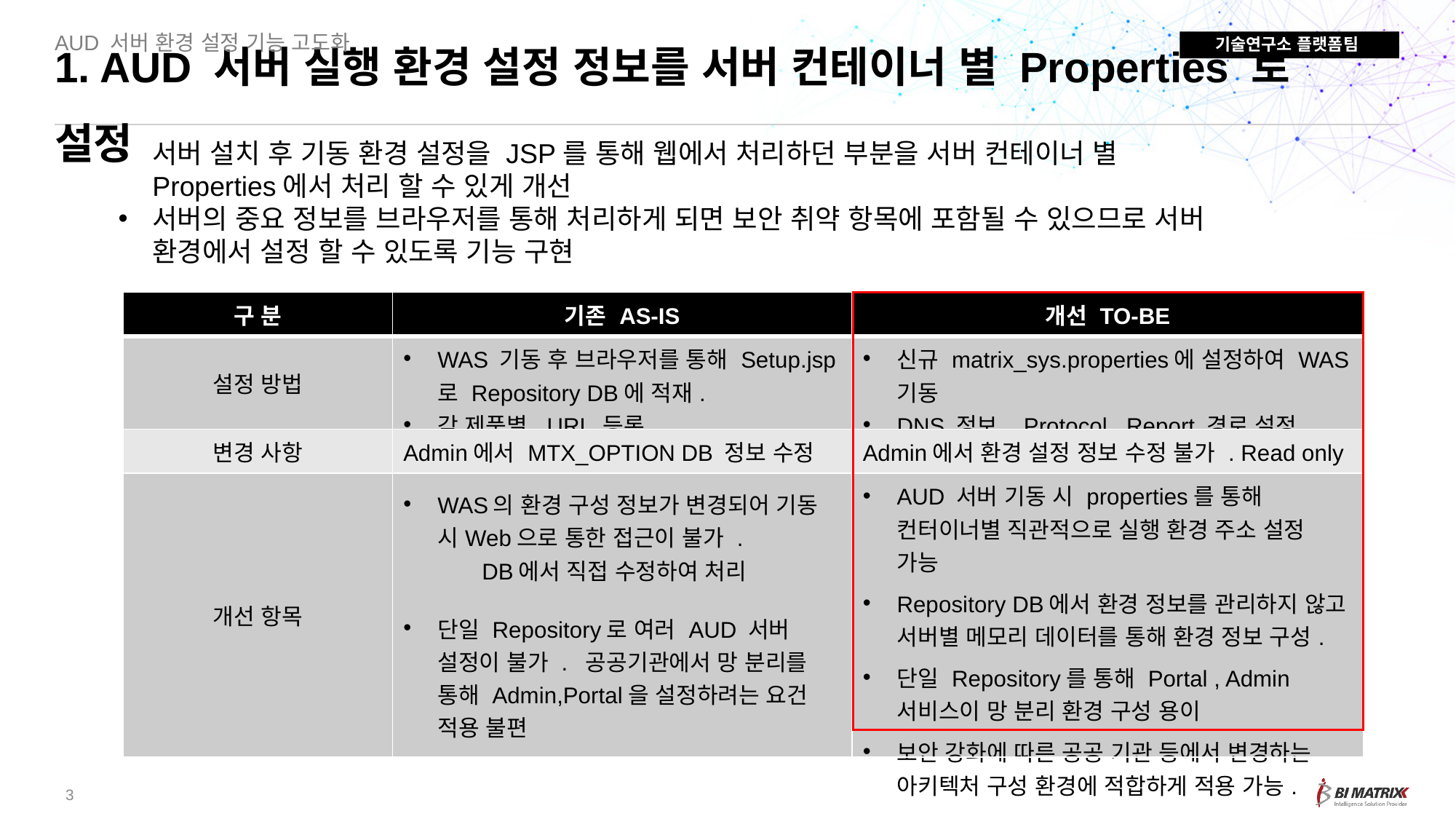

AUD 서버 환경 설정 기능 고도화
기술연구소 플랫폼팀
1. AUD 서버 실행 환경 설정 정보를 서버 컨테이너 별 Properties 로 설정
서버 설치 후 기동 환경 설정을 JSP를 통해 웹에서 처리하던 부분을 서버 컨테이너 별 Properties에서 처리 할 수 있게 개선
서버의 중요 정보를 브라우저를 통해 처리하게 되면 보안 취약 항목에 포함될 수 있으므로 서버 환경에서 설정 할 수 있도록 기능 구현
| 구 분 | 기존 AS-IS | 개선 TO-BE |
| --- | --- | --- |
| 설정 방법 | WAS 기동 후 브라우저를 통해 Setup.jsp로 Repository DB에 적재. 각 제품별 URL 등록 | 신규 matrix\_sys.properties에 설정하여 WAS 기동 DNS 정보 , Protocol , Report 경로 설정 |
| 변경 사항 | Admin에서 MTX\_OPTION DB 정보 수정 | Admin에서 환경 설정 정보 수정 불가 . Read only |
| 개선 항목 | WAS의 환경 구성 정보가 변경되어 기동 시Web으로 통한 접근이 불가 . DB에서 직접 수정하여 처리 단일 Repository로 여러 AUD 서버 설정이 불가 . 공공기관에서 망 분리를 통해 Admin,Portal을 설정하려는 요건 적용 불편 | AUD 서버 기동 시 properties를 통해 컨터이너별 직관적으로 실행 환경 주소 설정 가능 Repository DB에서 환경 정보를 관리하지 않고 서버별 메모리 데이터를 통해 환경 정보 구성. 단일 Repository를 통해 Portal , Admin 서비스이 망 분리 환경 구성 용이 보안 강화에 따른 공공 기관 등에서 변경하는 아키텍처 구성 환경에 적합하게 적용 가능. |

3